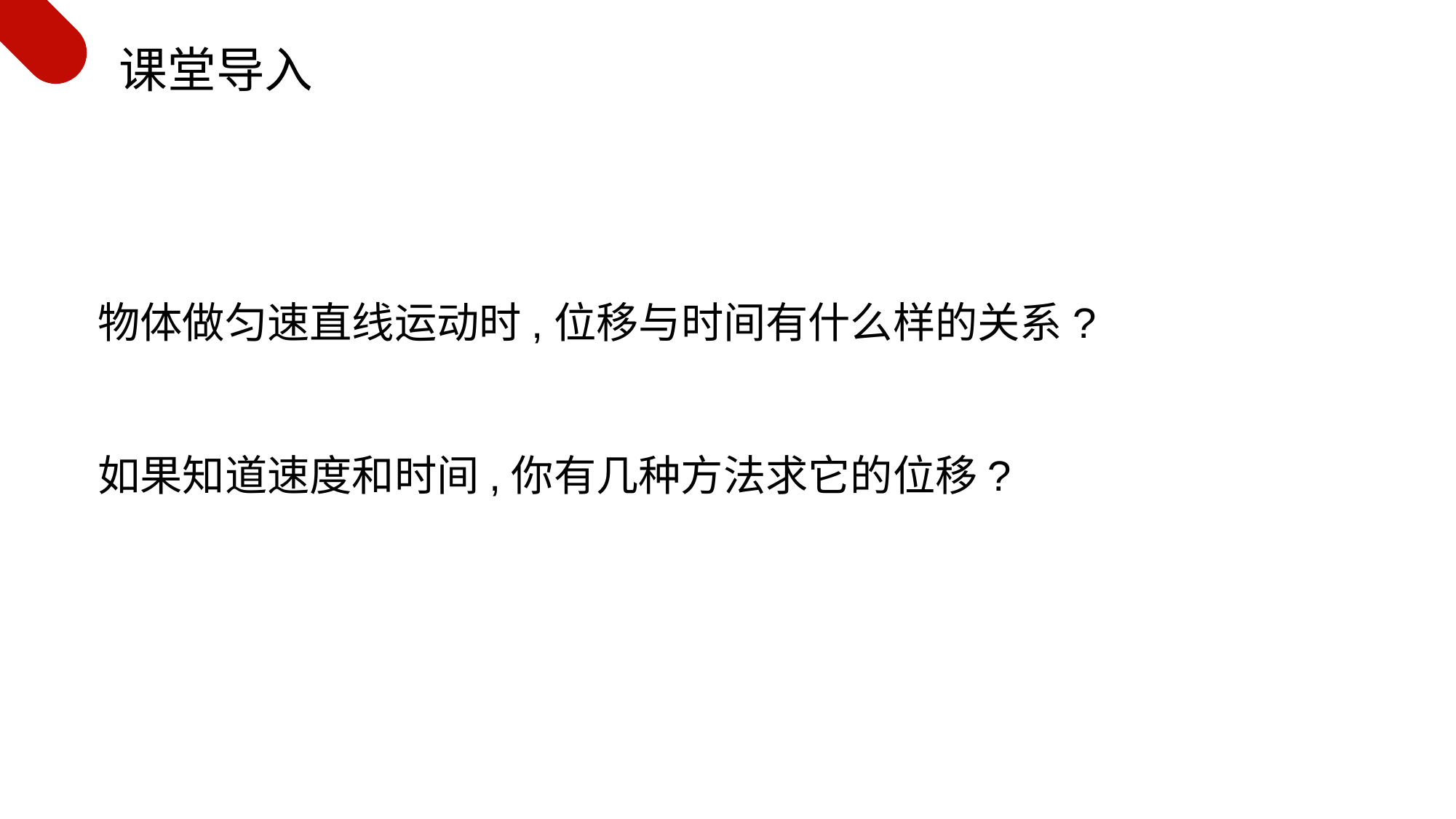

课堂导入
物体做匀速直线运动时,位移与时间有什么样的关系?
如果知道速度和时间,你有几种方法求它的位移?